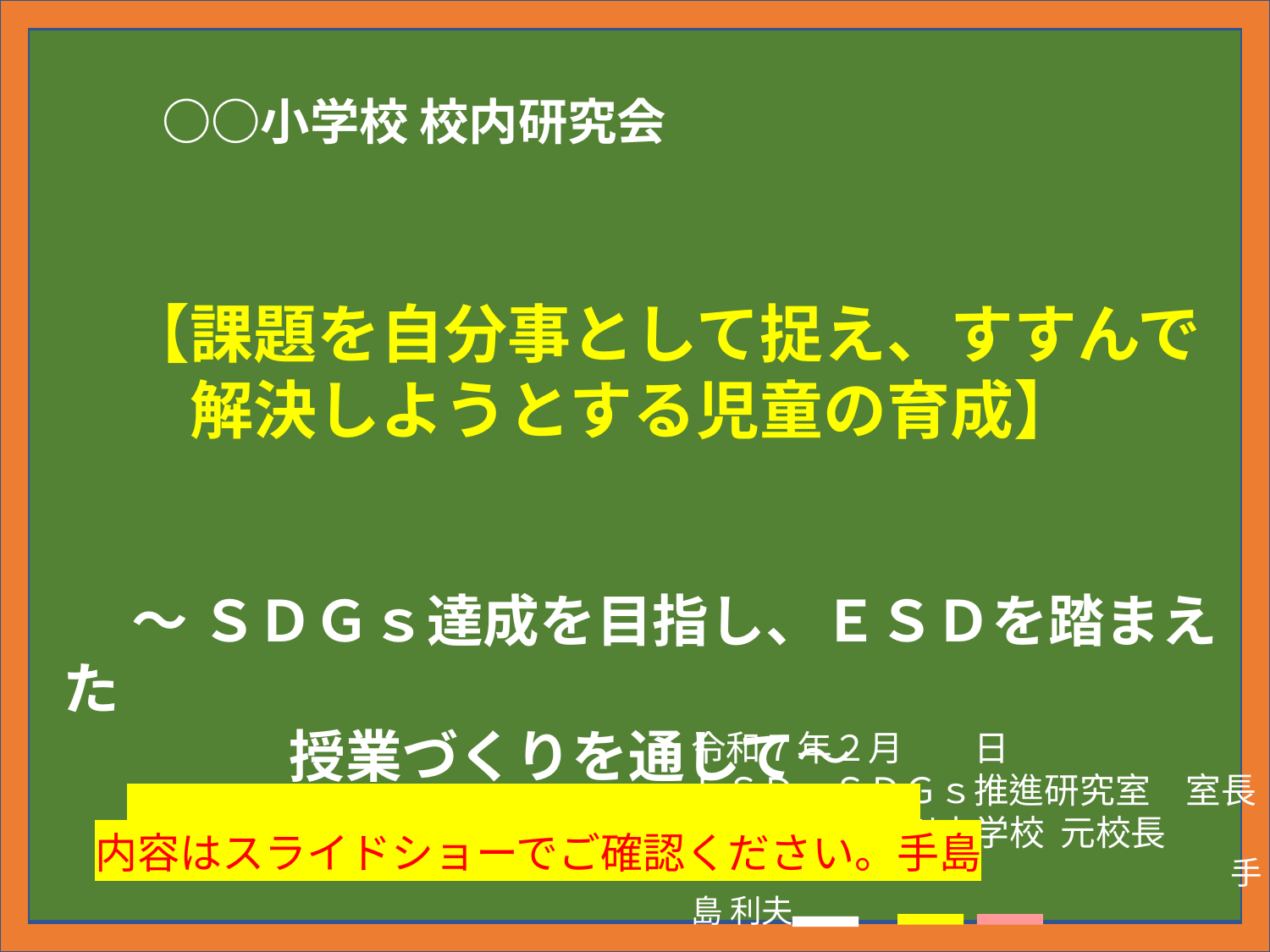

○○小学校 校内研究会

　【課題を自分事として捉え、すすんで
　　解決しようとする児童の育成】

     ～ ＳＤＧｓ達成を目指し、ＥＳＤを踏まえた
　　　　授業づくりを通して～

　内容はスライドショーでご確認ください。手島
令和７年２月　　日
ＥＳＤ、ＳＤＧｓ推進研究室　室長
江東区立八名川小学校  元校長
　　　　　　　　　　　　　　　　　手島 利夫